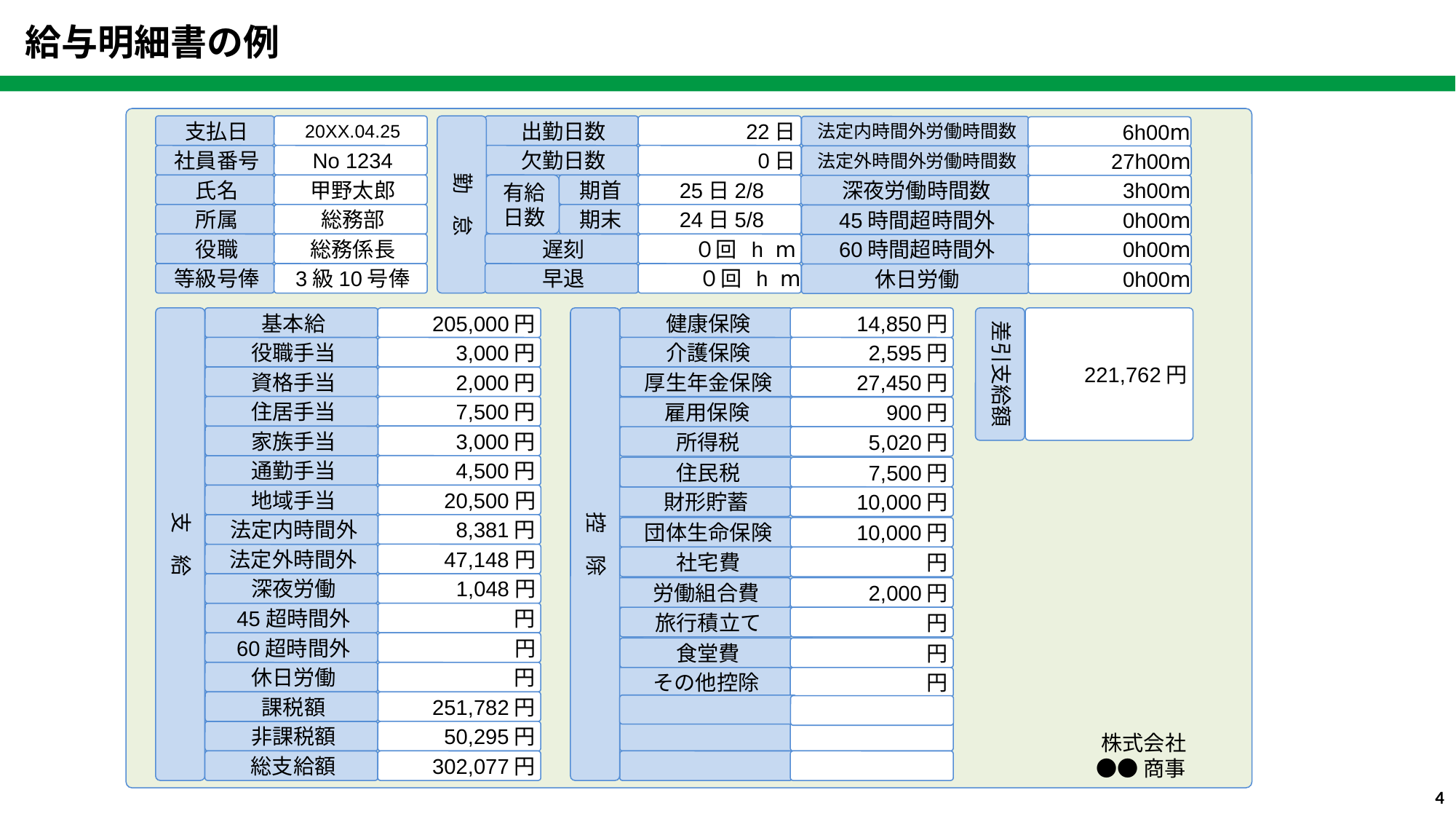

給与明細書の例

支払日
20XX.04.25
社員番号
No 1234
氏名
甲野太郎
所属
総務部
役職
総務係長
等級号俸
3級10号俸
勤　怠
出勤日数
22日
法定内時間外労働時間数
6h00ⅿ
欠勤日数
0日
法定外時間外労働時間数
27h00ⅿ
有給
日数
期首
25日2/8
深夜労働時間数
3h00ⅿ
期末
24日5/8
45時間超時間外
0h00ⅿ
遅刻
０回  h  ⅿ
60時間超時間外
0h00ⅿ
早退
０回  h  ⅿ
休日労働
0h00ⅿ
差引支給額
221,762円
支　給
基本給
205,000円
役職手当
3,000円
資格手当
資格手当
2,000円
7,500円
住居手当
遅刻
3,000円
家族手当
通勤手当
4,500円
20,500円
地域手当
遅刻
8,381円
法定内時間外
法定外時間外
47,148円
1,048円
深夜労働
遅刻
円
45超時間外
60超時間外
円
休日労働
円
遅刻
251,782円
課税額
非課税額
50,295円
総支給額
302,077円
控　除
健康保険
14,850円
介護保険
2,595円
資格手当
厚生年金保険
27,450円
900円
雇用保険
所得税
5,020円
7,500円
住民税
財形貯蓄
10,000円
団体生命保険
10,000円
社宅費
円
2,000円
労働組合費
旅行積立て
円
食堂費
円
その他控除
円

株式会社
●●商事

4